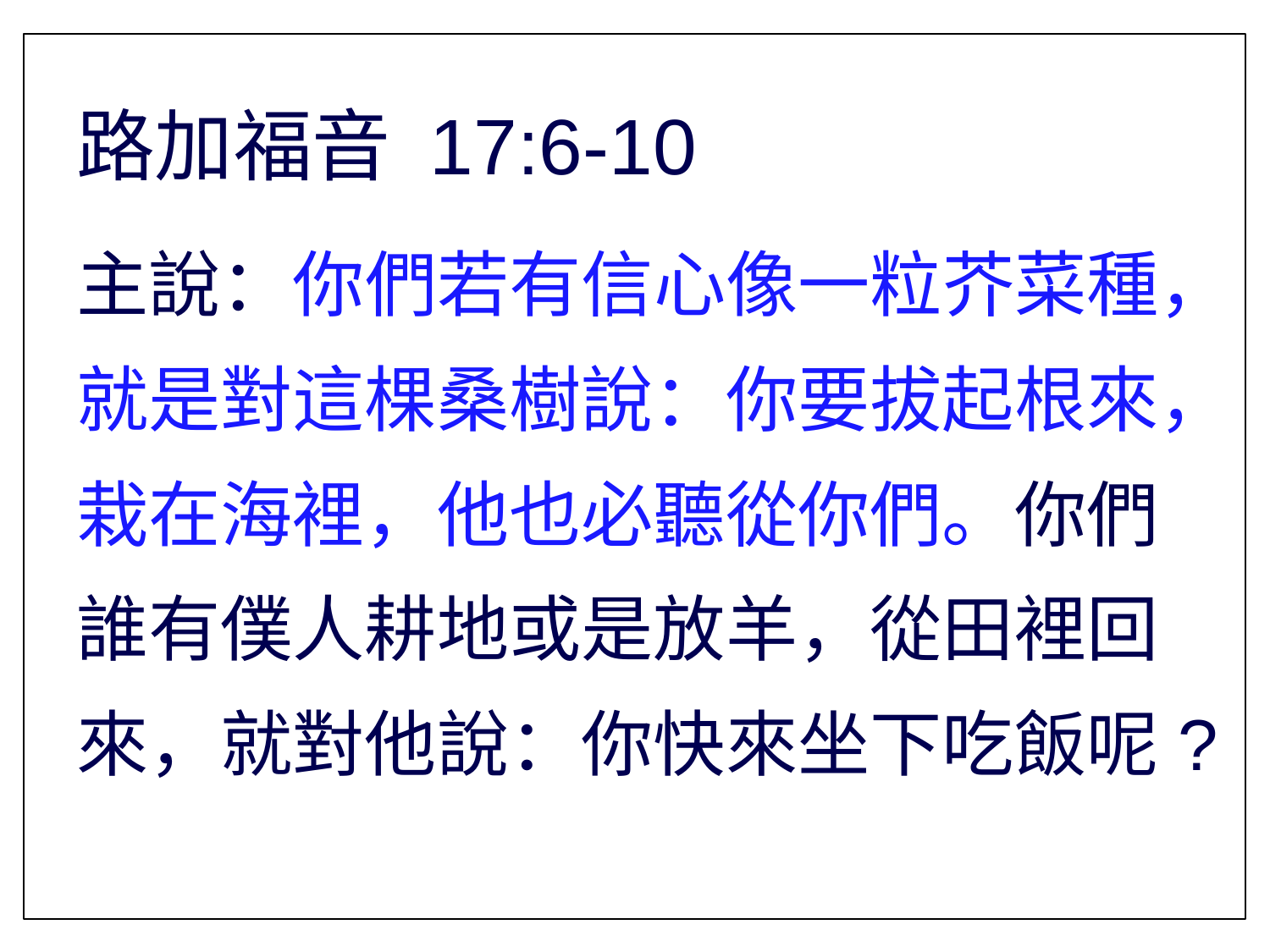

路加福音 17:6-10
主說：你們若有信心像一粒芥菜種，就是對這棵桑樹說：你要拔起根來，栽在海裡，他也必聽從你們。你們誰有僕人耕地或是放羊，從田裡回來，就對他說：你快來坐下吃飯呢?